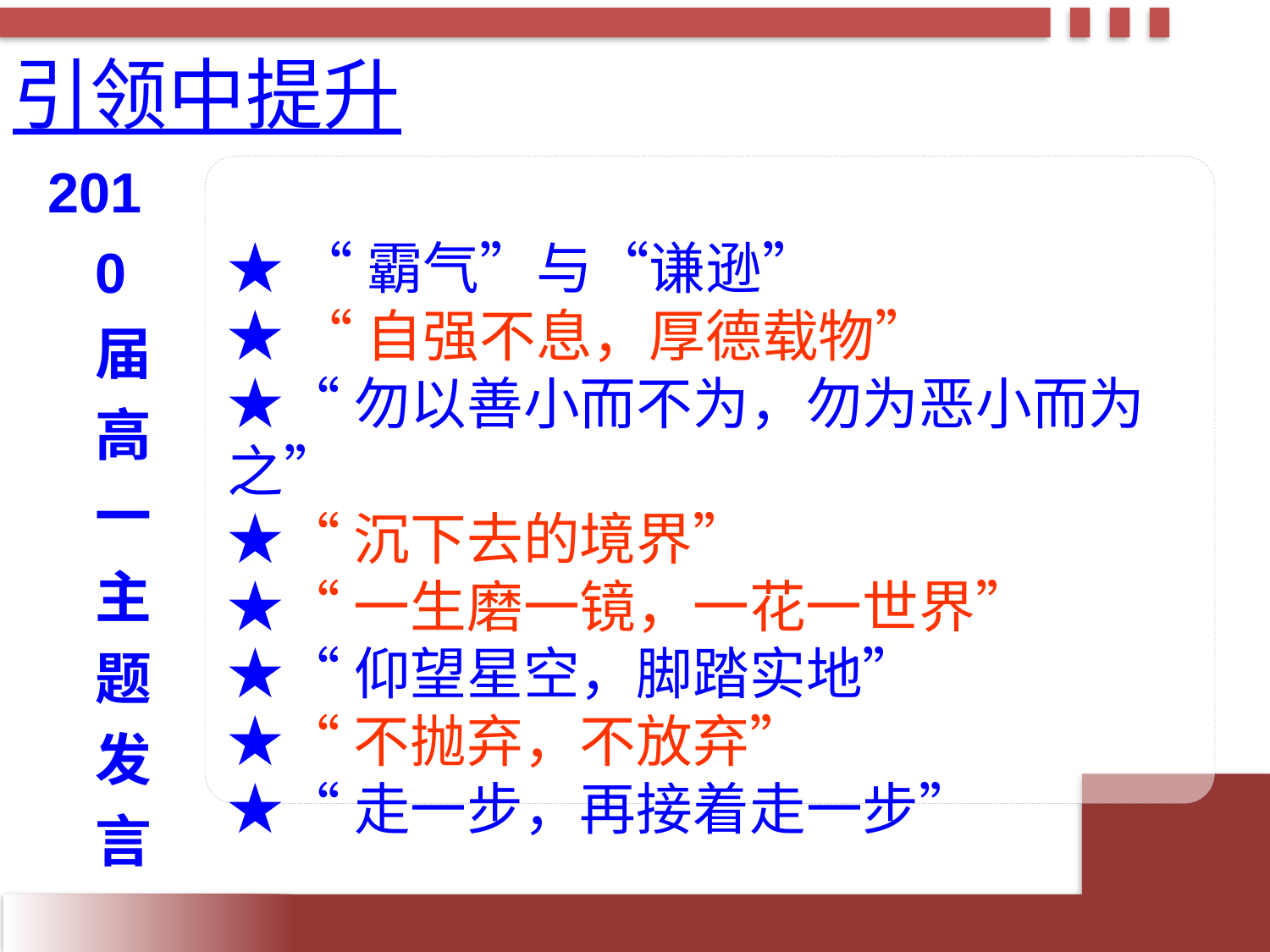

# 引领中提升
2010届高一主题发言

★ “霸气”与“谦逊”
★ “自强不息，厚德载物”
★“勿以善小而不为，勿为恶小而为之”
★“沉下去的境界”
★“一生磨一镜，一花一世界”
★“仰望星空，脚踏实地”
★“不抛弃，不放弃”
★“走一步，再接着走一步”